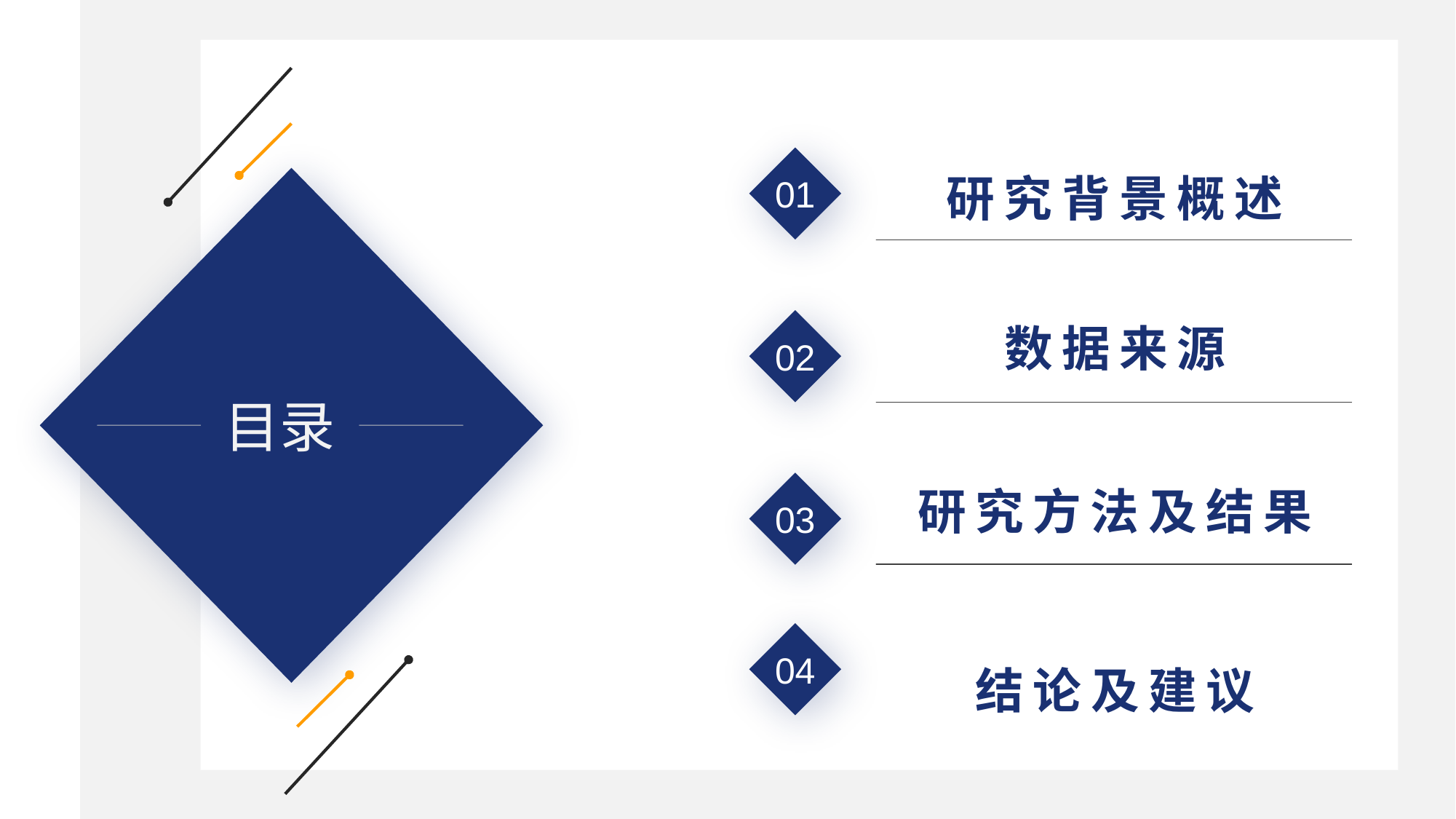

研究背景概述
01

CONTENTS
目录
02
数据来源
03
研究方法及结果
04
结论及建议